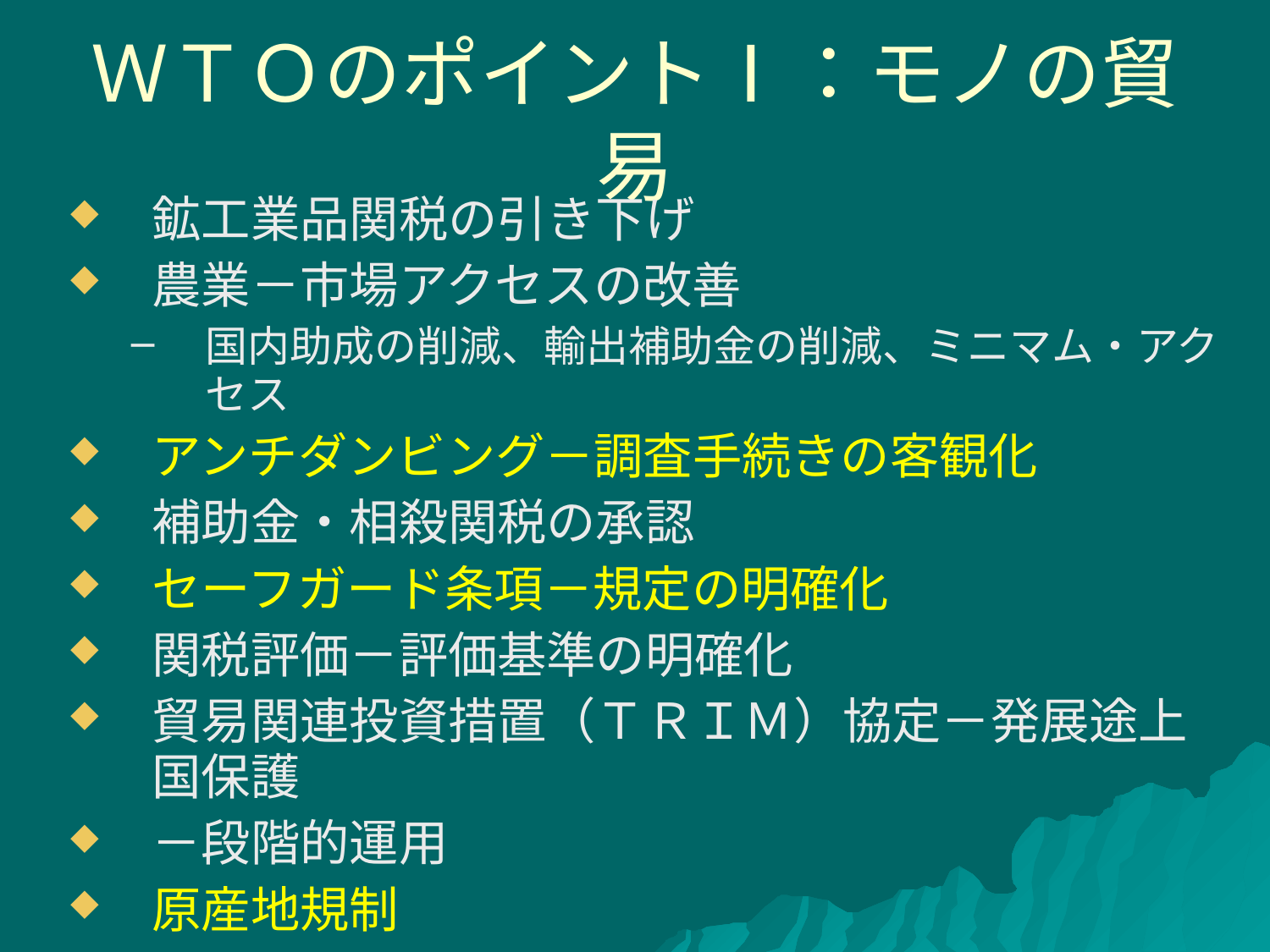

# ＷＴＯのポイントⅠ：モノの貿易
鉱工業品関税の引き下げ
農業－市場アクセスの改善
国内助成の削減、輸出補助金の削減、ミニマム・アクセス
アンチダンビング－調査手続きの客観化
補助金・相殺関税の承認
セーフガード条項－規定の明確化
関税評価－評価基準の明確化
貿易関連投資措置（ＴＲＩＭ）協定－発展途上国保護
－段階的運用
原産地規制